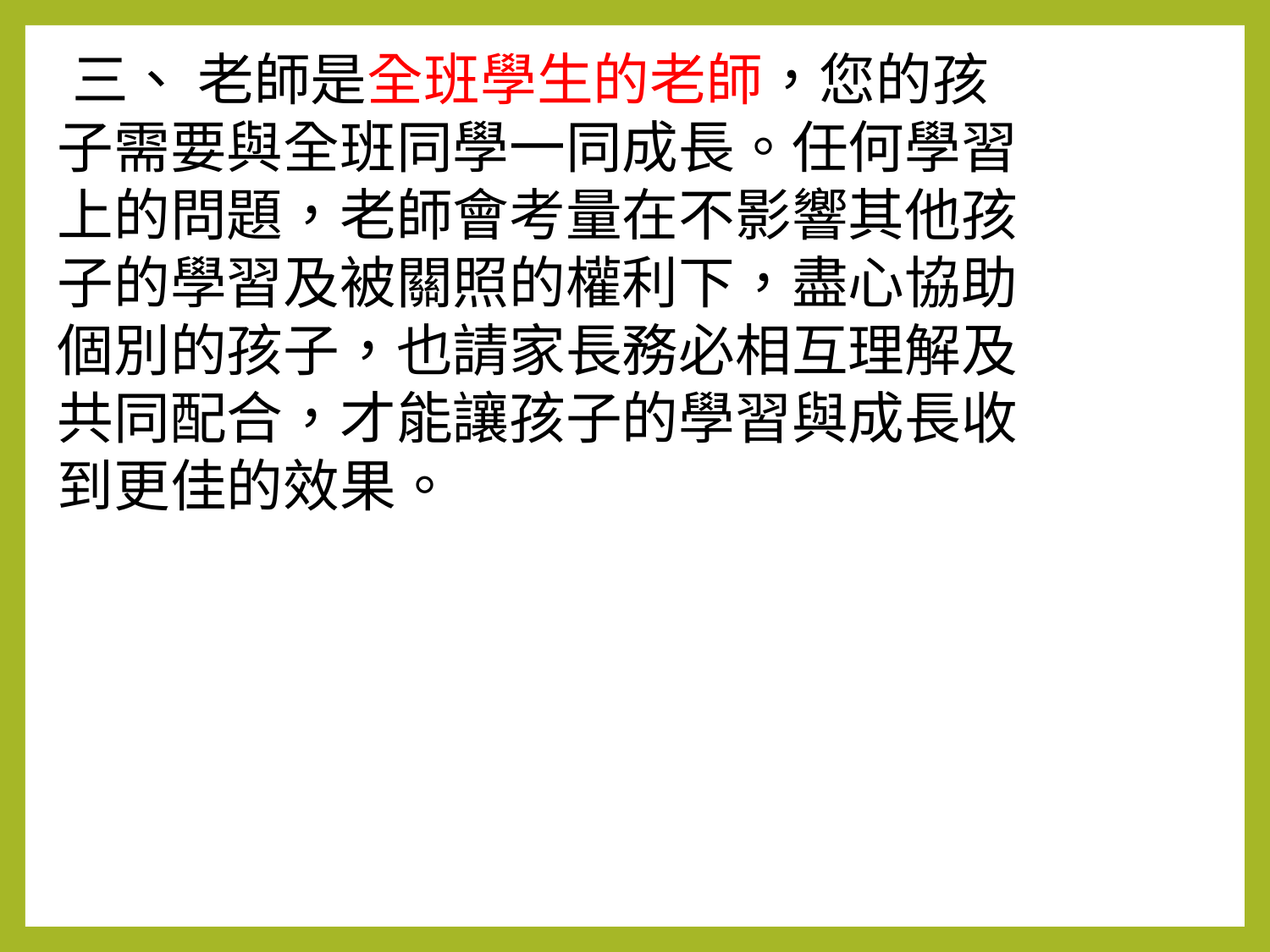

三、 老師是全班學生的老師，您的孩子需要與全班同學一同成長。任何學習上的問題，老師會考量在不影響其他孩子的學習及被關照的權利下，盡心協助個別的孩子，也請家長務必相互理解及共同配合，才能讓孩子的學習與成長收到更佳的效果。